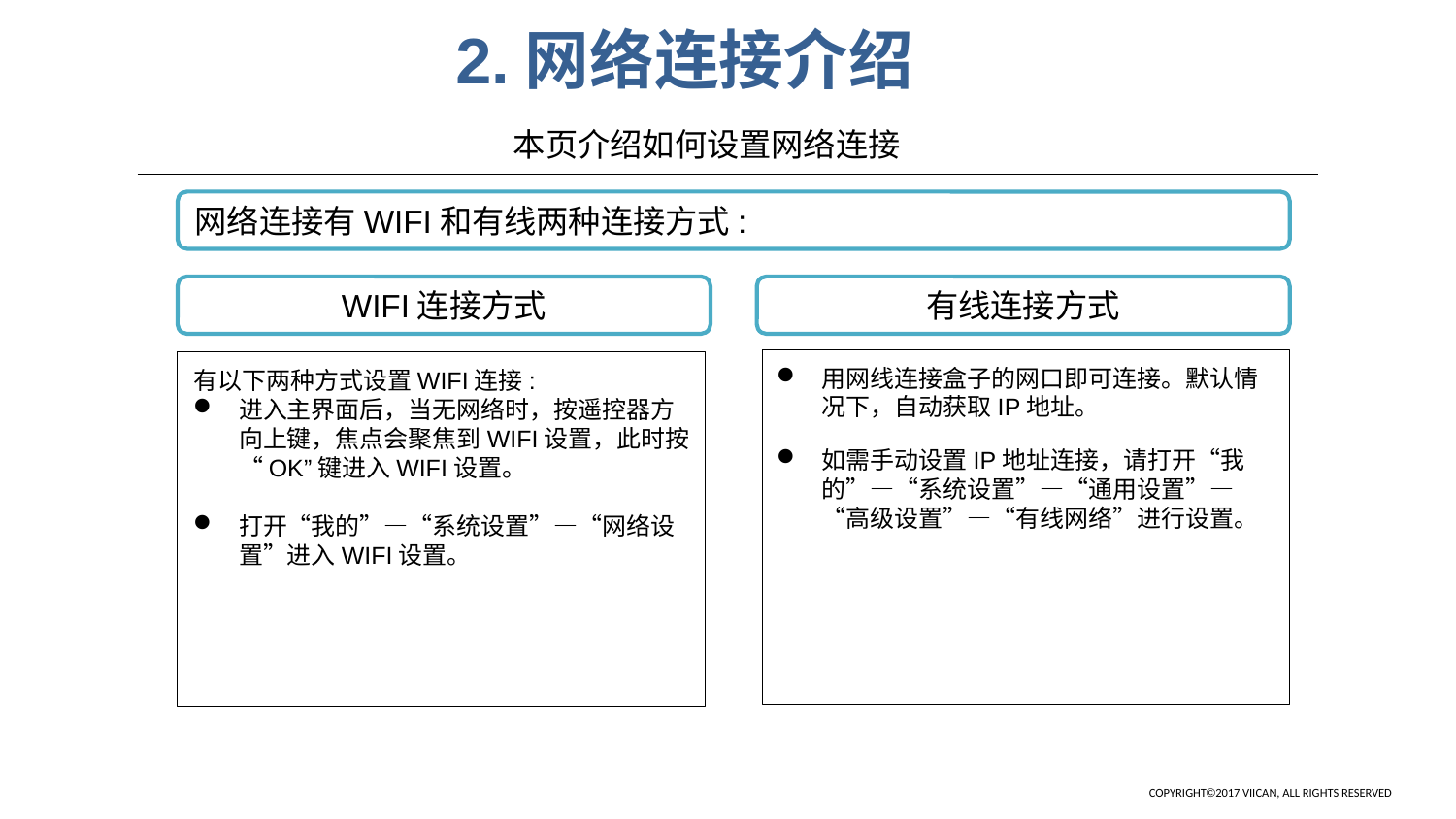

2.网络连接介绍
本页介绍如何设置网络连接
网络连接有WIFI和有线两种连接方式:
WIFI连接方式
有线连接方式

用网线连接盒子的网口即可连接。默认情况下，自动获取IP地址。

如需手动设置IP地址连接，请打开“我的”—“系统设置”—“通用设置”—“高级设置”—“有线网络”进行设置。

有以下两种方式设置WIFI连接:
进入主界面后，当无网络时，按遥控器方向上键，焦点会聚焦到WIFI设置，此时按“OK”键进入WIFI设置。

打开“我的”—“系统设置”—“网络设置”进入WIFI设置。

COPYRIGHT©2017 VIICAN, ALL RIGHTS RESERVED